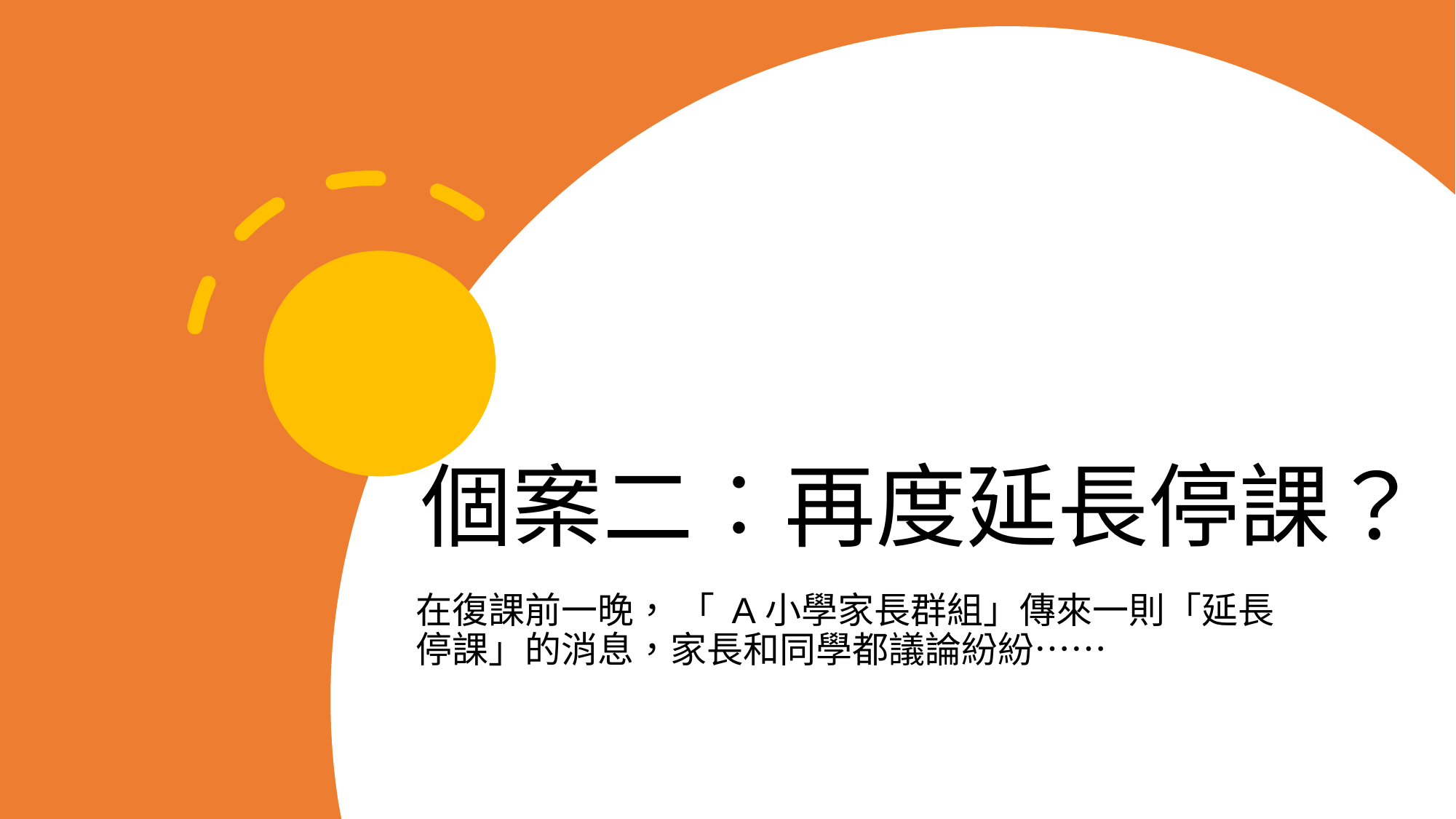

# 個案二︰再度延長停課？

在復課前一晚， 「 A小學家長群組」傳來一則「延長停課」的消息，家長和同學都議論紛紛……